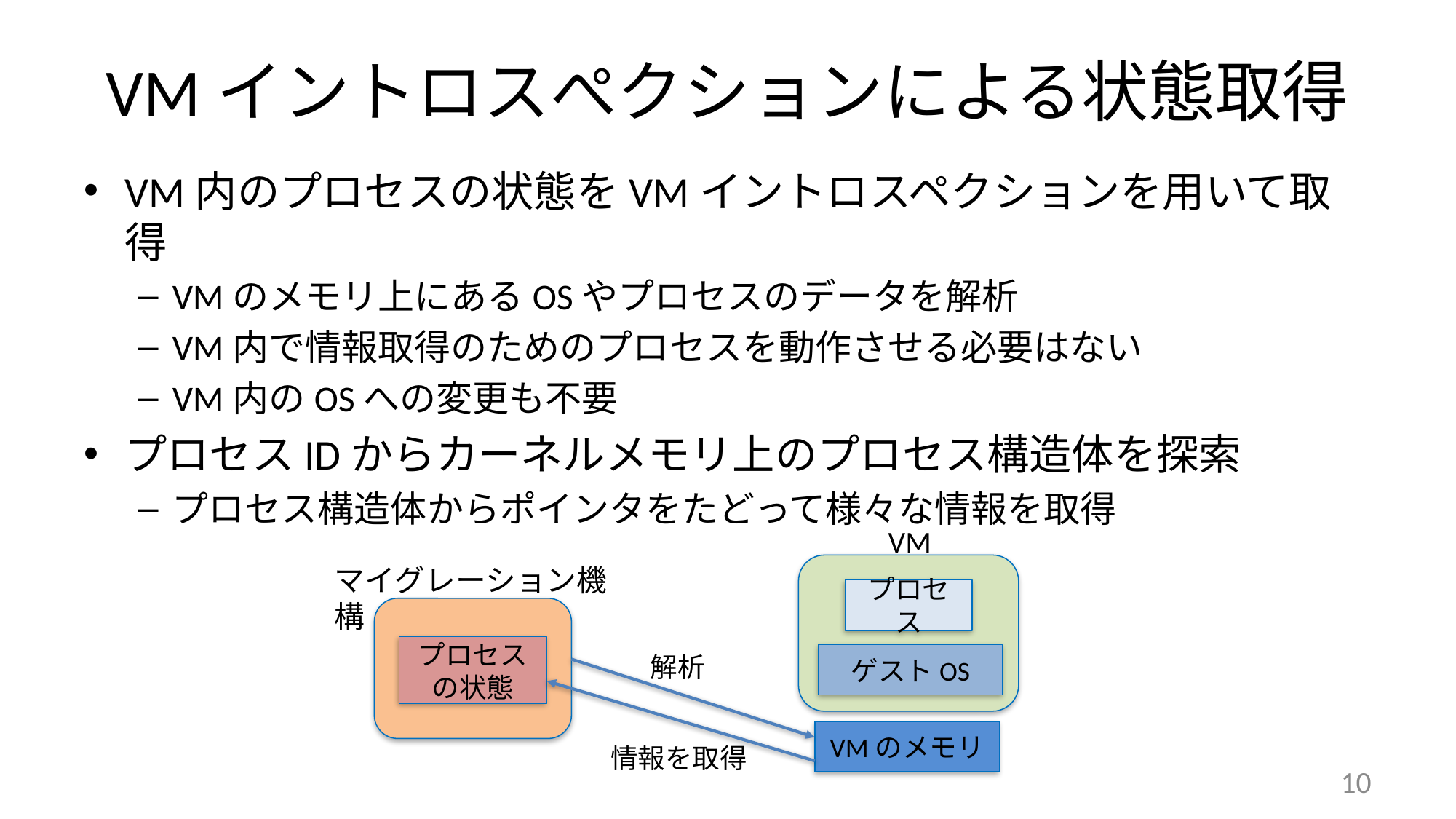

# VMイントロスぺクションによる状態取得
VM内のプロセスの状態をVMイントロスペクションを用いて取得
VMのメモリ上にあるOSやプロセスのデータを解析
VM内で情報取得のためのプロセスを動作させる必要はない
VM内のOSへの変更も不要
プロセスIDからカーネルメモリ上のプロセス構造体を探索
プロセス構造体からポインタをたどって様々な情報を取得
VM

マイグレーション機構
プロセス

プロセスの状態
解析
ゲストOS
VMのメモリ
情報を取得
10